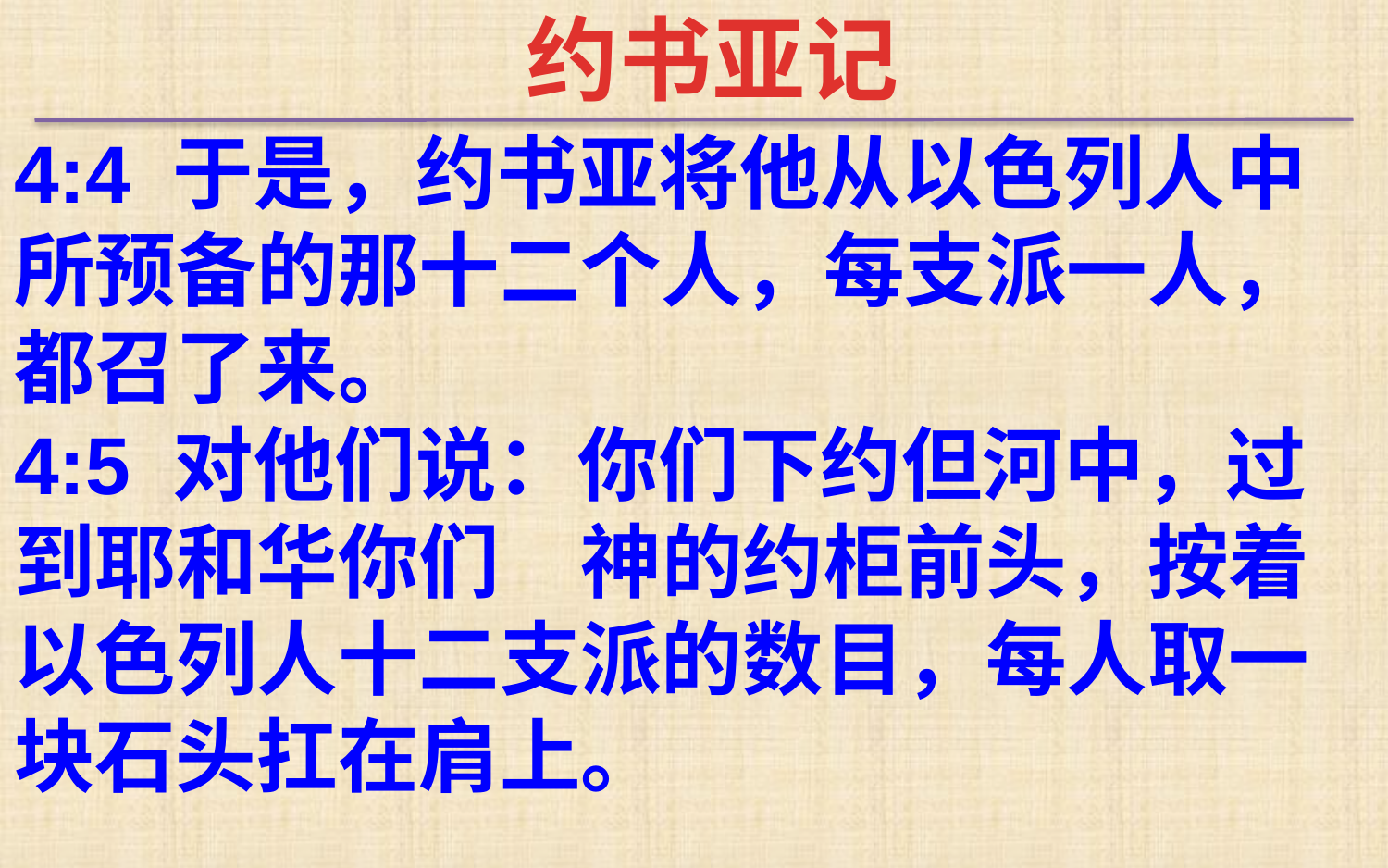

约书亚记
4:4 于是，约书亚将他从以色列人中所预备的那十二个人，每支派一人，都召了来。
4:5 对他们说：你们下约但河中，过到耶和华你们　神的约柜前头，按着以色列人十二支派的数目，每人取一块石头扛在肩上。